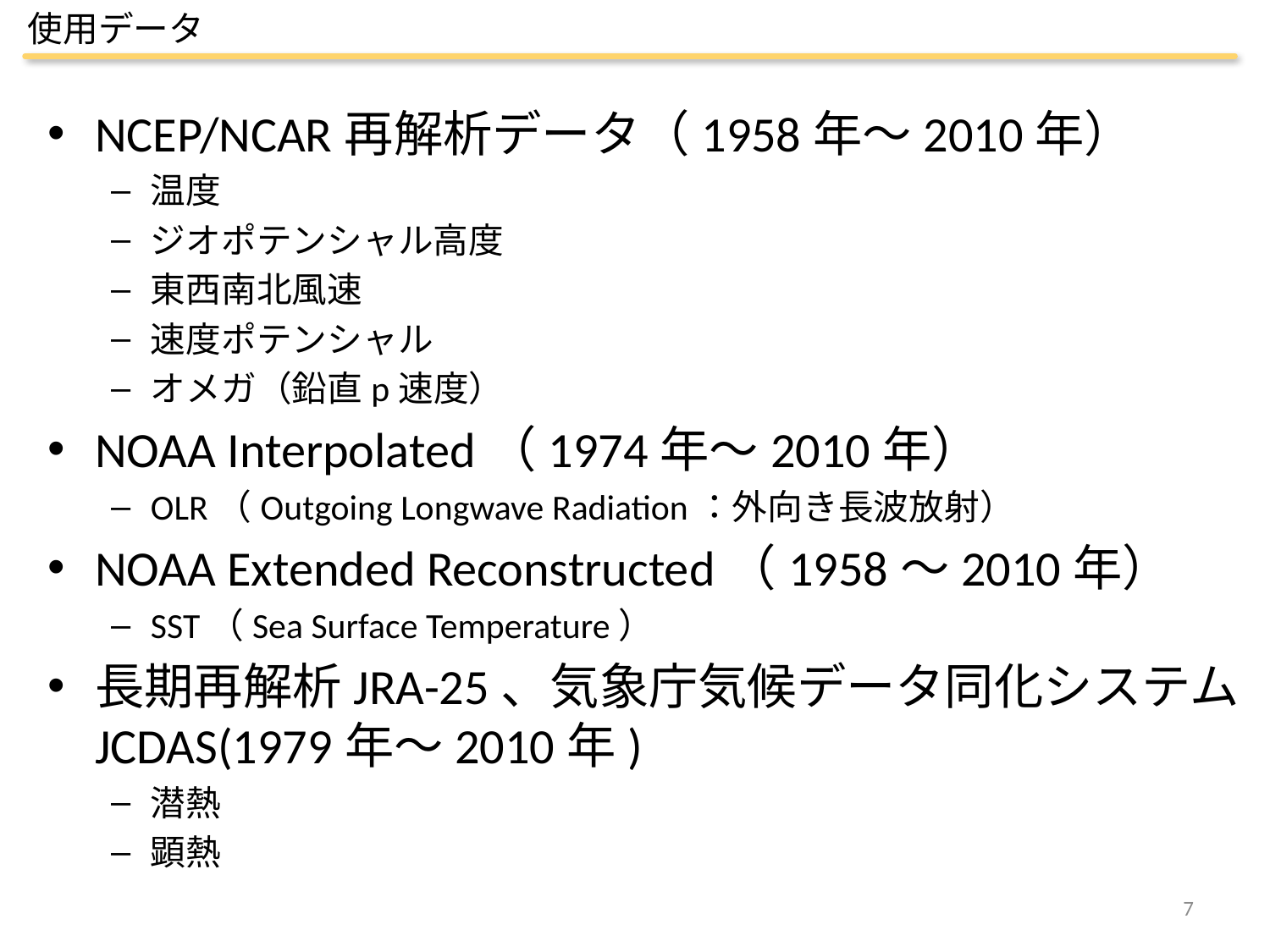

使用データ
NCEP/NCAR再解析データ（1958年～2010年）
温度
ジオポテンシャル高度
東西南北風速
速度ポテンシャル
オメガ（鉛直p速度）
NOAA Interpolated（1974年～2010年）
OLR（Outgoing Longwave Radiation：外向き長波放射）
NOAA Extended Reconstructed（1958～2010年）
SST（Sea Surface Temperature）
長期再解析JRA-25、気象庁気候データ同化システムJCDAS(1979年～2010年)
潜熱
顕熱
7